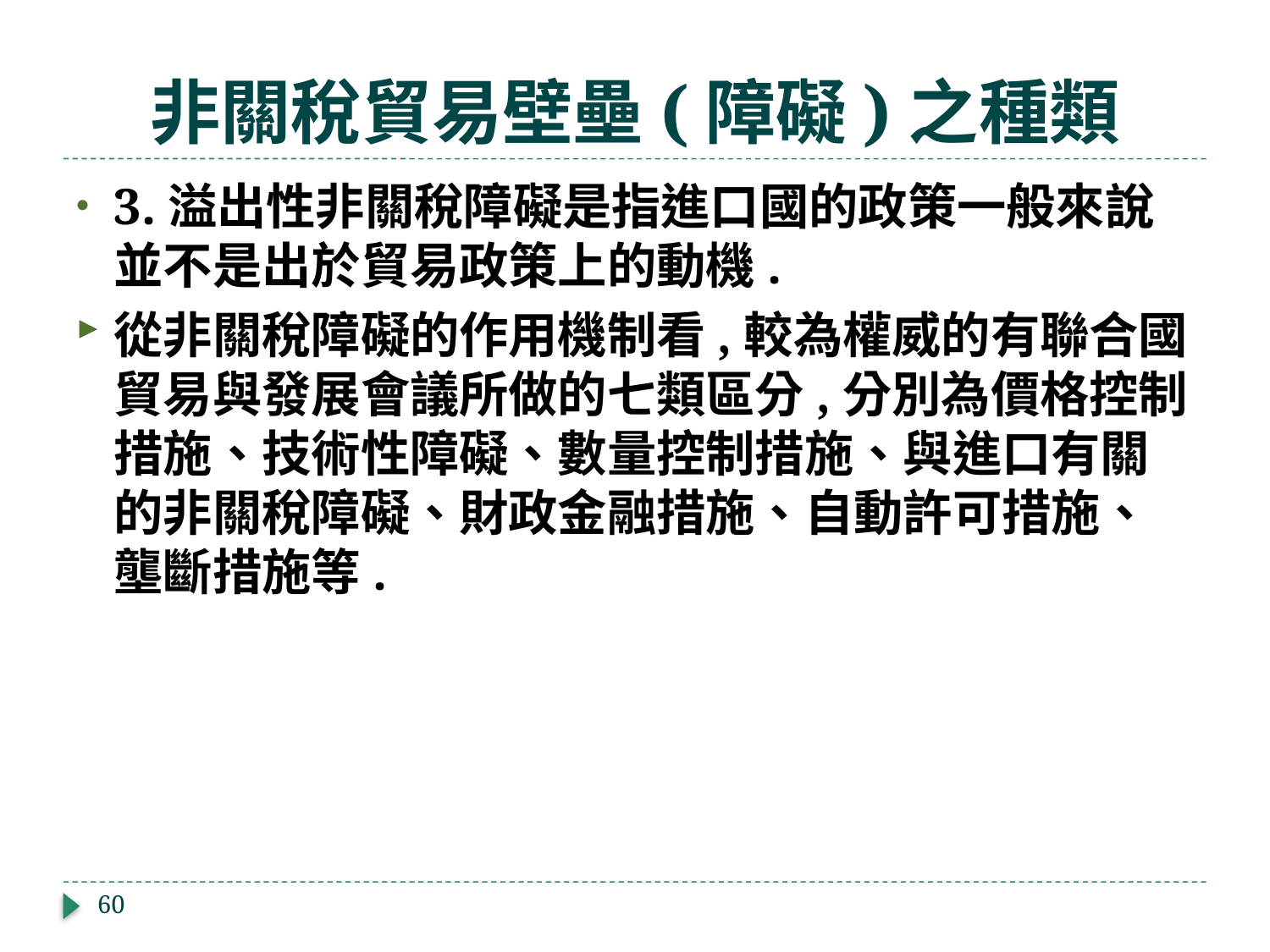

# 非關稅貿易壁壘(障礙)之種類
3.溢出性非關稅障礙是指進口國的政策一般來說並不是出於貿易政策上的動機.
從非關稅障礙的作用機制看,較為權威的有聯合國貿易與發展會議所做的七類區分,分別為價格控制措施、技術性障礙、數量控制措施、與進口有關的非關稅障礙、財政金融措施、自動許可措施、壟斷措施等.
60